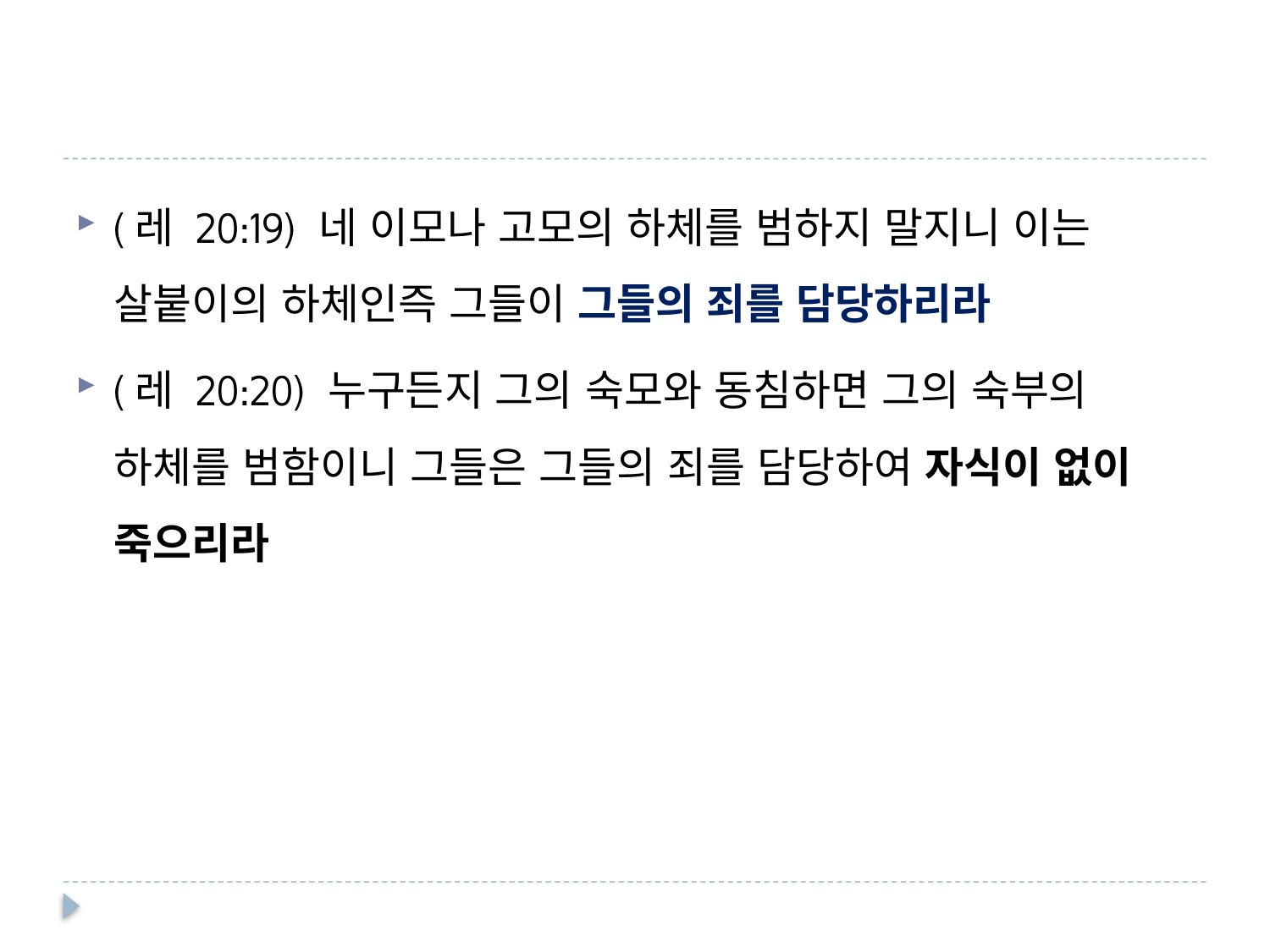

#
(레 20:19) 네 이모나 고모의 하체를 범하지 말지니 이는 살붙이의 하체인즉 그들이 그들의 죄를 담당하리라
(레 20:20) 누구든지 그의 숙모와 동침하면 그의 숙부의 하체를 범함이니 그들은 그들의 죄를 담당하여 자식이 없이 죽으리라